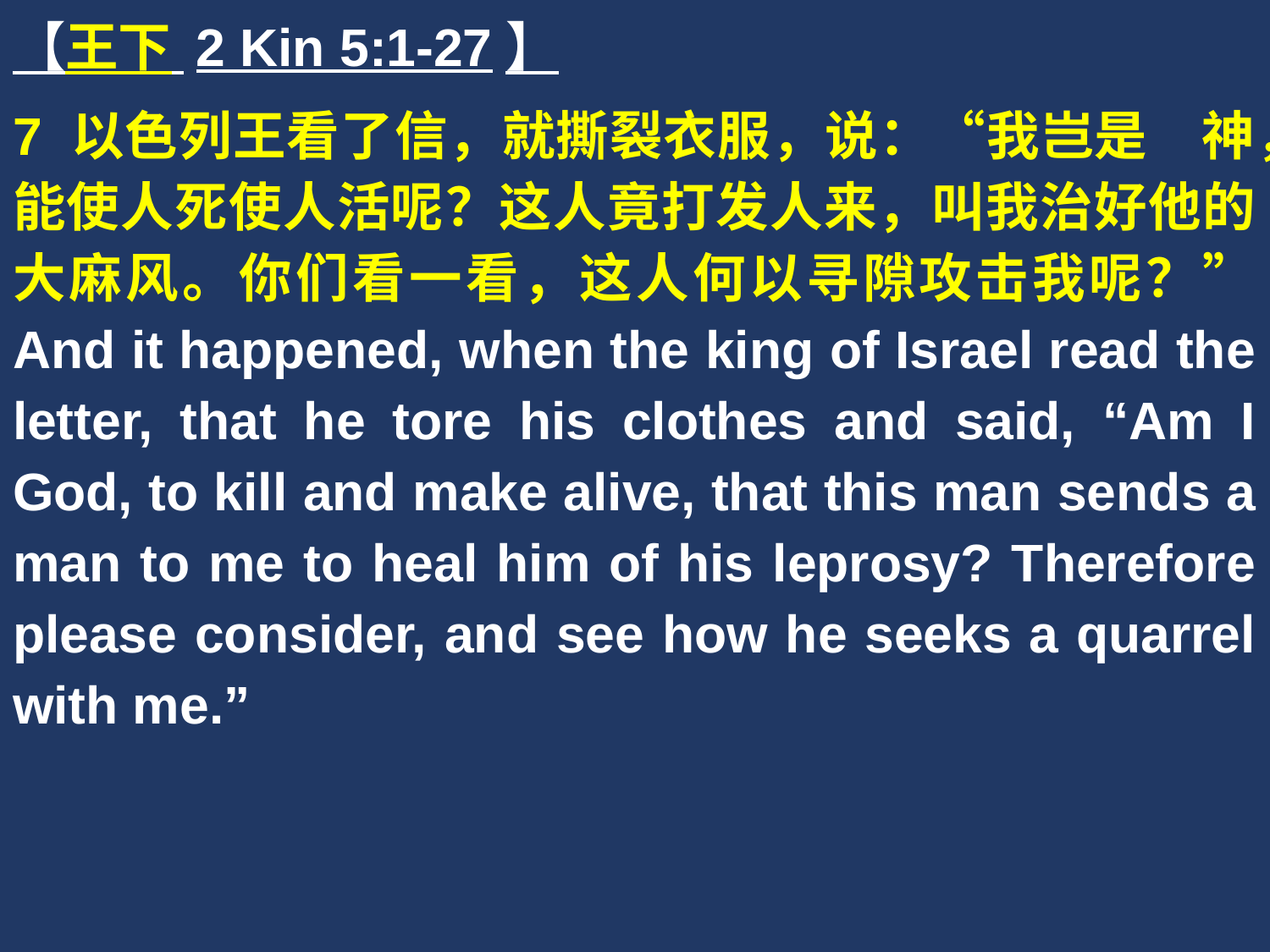

【王下 2 Kin 5:1-27】
7 以色列王看了信，就撕裂衣服，说：“我岂是　神，能使人死使人活呢？这人竟打发人来，叫我治好他的大麻风。你们看一看，这人何以寻隙攻击我呢？” And it happened, when the king of Israel read the letter, that he tore his clothes and said, “Am I God, to kill and make alive, that this man sends a man to me to heal him of his leprosy? Therefore please consider, and see how he seeks a quarrel with me.”